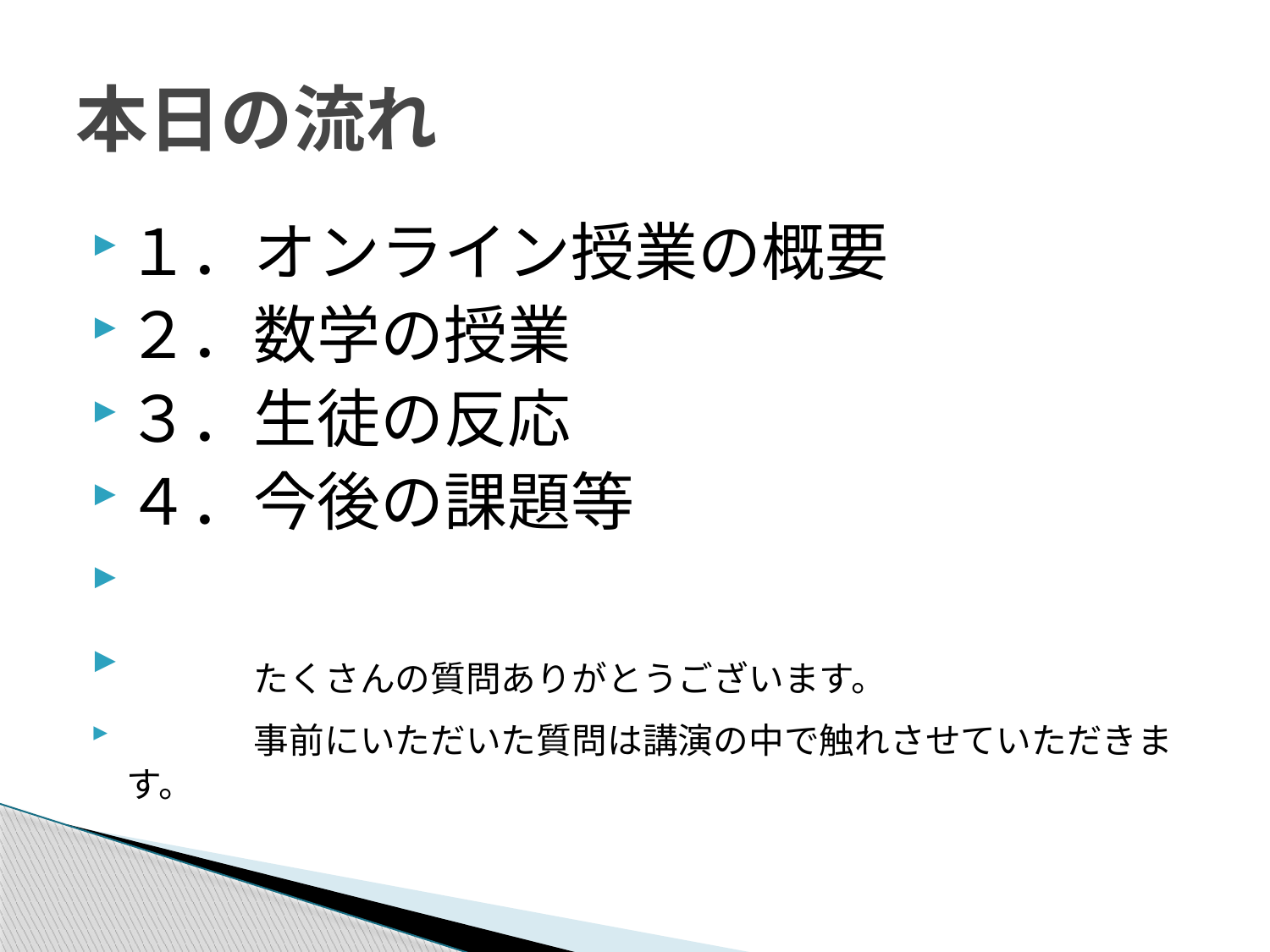

# 本日の流れ
１．オンライン授業の概要
２．数学の授業
３．生徒の反応
４．今後の課題等

　　たくさんの質問ありがとうございます。
　　　事前にいただいた質問は講演の中で触れさせていただきます。